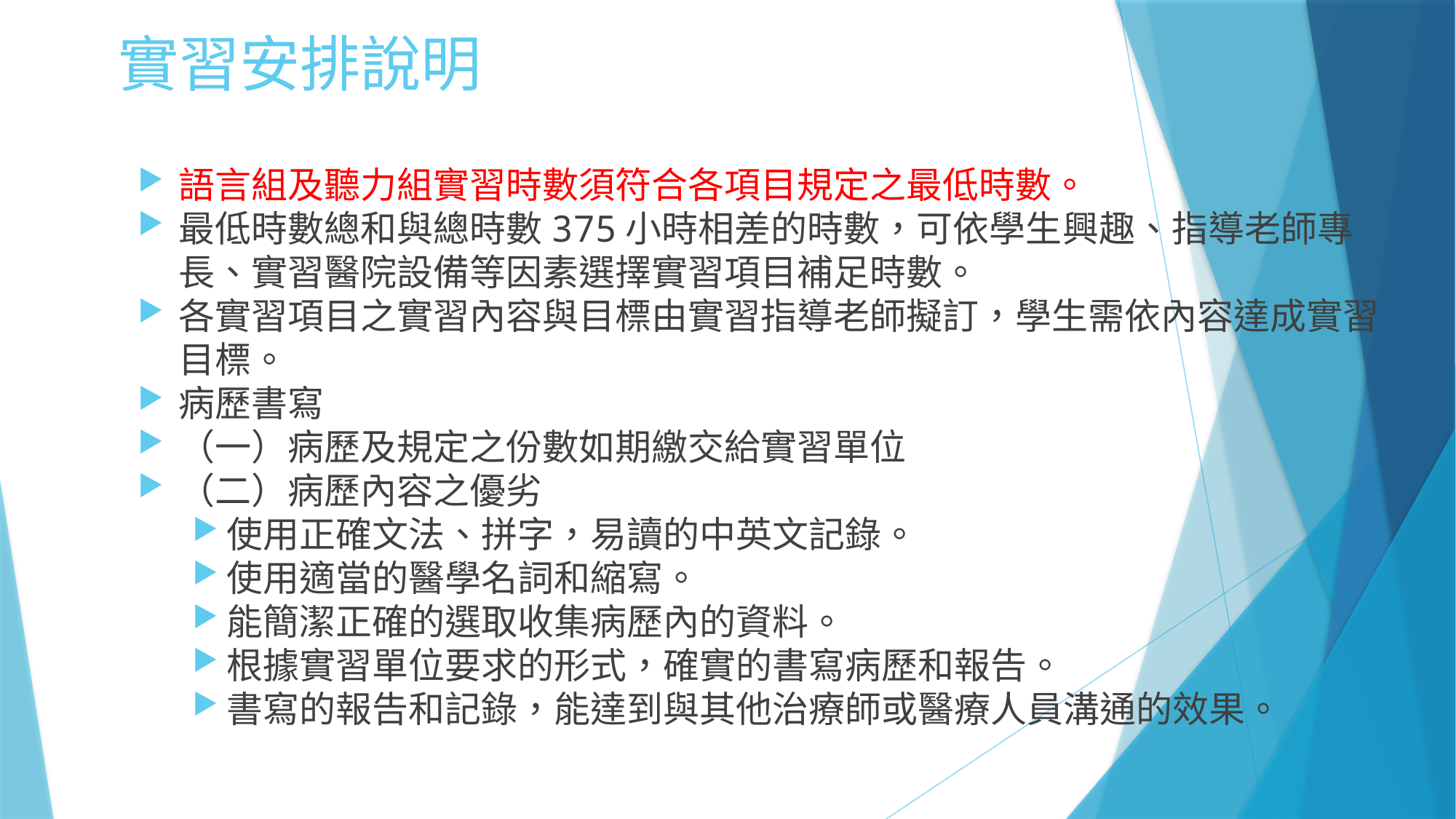

# 實習安排說明
語言組及聽力組實習時數須符合各項目規定之最低時數。
最低時數總和與總時數375小時相差的時數，可依學生興趣、指導老師專長、實習醫院設備等因素選擇實習項目補足時數。
各實習項目之實習內容與目標由實習指導老師擬訂，學生需依內容達成實習目標。
病歷書寫
（一）病歷及規定之份數如期繳交給實習單位
（二）病歷內容之優劣
使用正確文法、拼字，易讀的中英文記錄。
使用適當的醫學名詞和縮寫。
能簡潔正確的選取收集病歷內的資料。
根據實習單位要求的形式，確實的書寫病歷和報告。
書寫的報告和記錄，能達到與其他治療師或醫療人員溝通的效果。